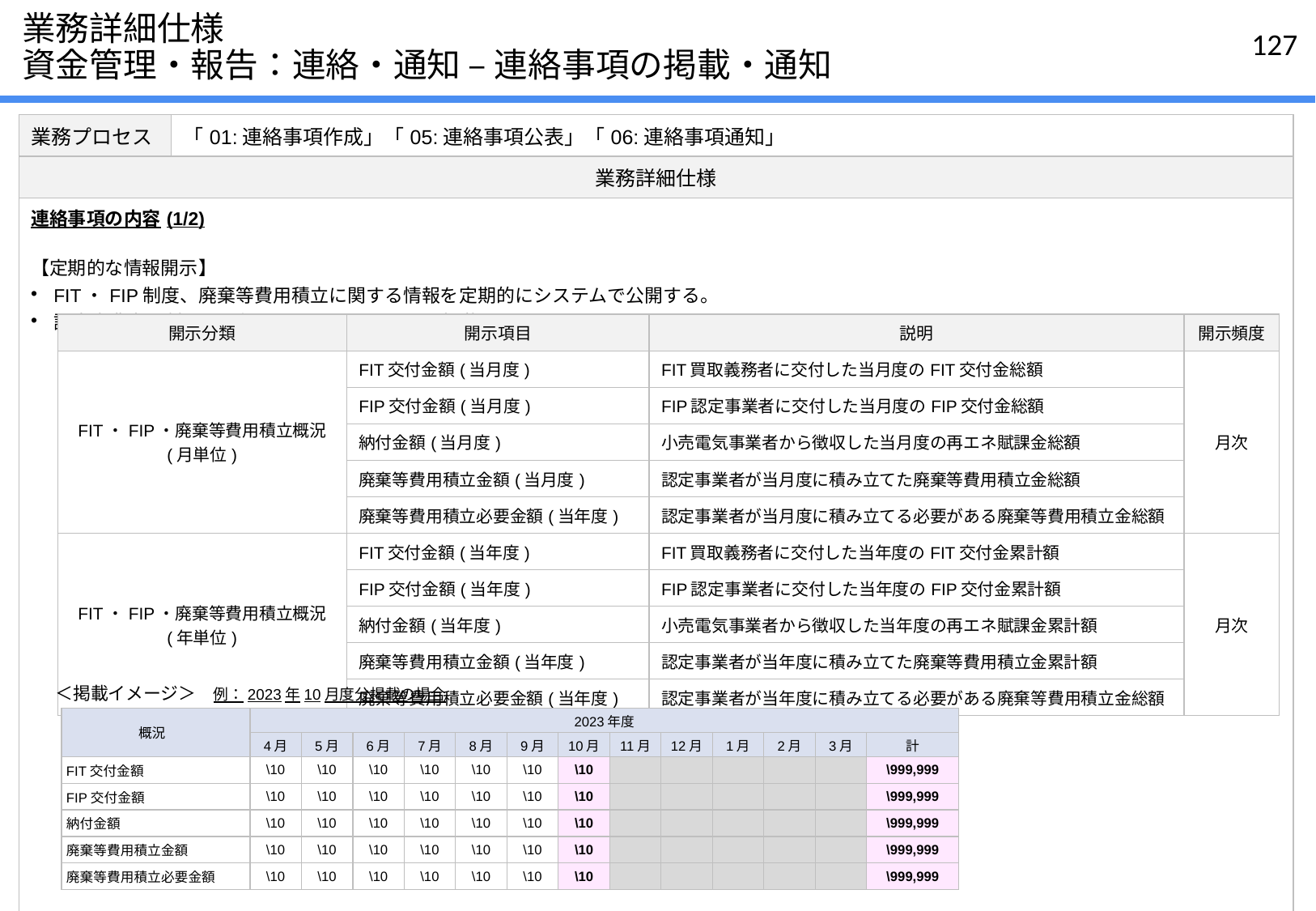

# 業務詳細仕様 資金管理・報告：連絡・通知 – 連絡事項の掲載・通知
| 業務プロセス | 「01:連絡事項作成」「05:連絡事項公表」「06:連絡事項通知」 |
| --- | --- |
| 業務詳細仕様 |  |
| 連絡事項の内容(1/2) 【定期的な情報開示】 FIT・FIP制度、廃棄等費用積立に関する情報を定期的にシステムで公開する。 認定事業者に対する通知はせず、システムへの掲載のみ。 |  |
| 開示分類 | 開示項目 | 説明 | 開示頻度 |
| --- | --- | --- | --- |
| FIT・FIP・廃棄等費用積立概況 (月単位) | FIT交付金額(当月度) | FIT買取義務者に交付した当月度のFIT交付金総額 | 月次 |
|  | FIP交付金額(当月度) | FIP認定事業者に交付した当月度のFIP交付金総額 |  |
|  | 納付金額(当月度) | 小売電気事業者から徴収した当月度の再エネ賦課金総額 |  |
|  | 廃棄等費用積立金額(当月度) | 認定事業者が当月度に積み立てた廃棄等費用積立金総額 |  |
|  | 廃棄等費用積立必要金額(当年度) | 認定事業者が当月度に積み立てる必要がある廃棄等費用積立金総額 |  |
| FIT・FIP・廃棄等費用積立概況 (年単位) | FIT交付金額(当年度) | FIT買取義務者に交付した当年度のFIT交付金累計額 | 月次 |
|  | FIP交付金額(当年度) | FIP認定事業者に交付した当年度のFIP交付金累計額 |  |
|  | 納付金額(当年度) | 小売電気事業者から徴収した当年度の再エネ賦課金累計額 |  |
|  | 廃棄等費用積立金額(当年度) | 認定事業者が当年度に積み立てた廃棄等費用積立金累計額 |  |
|  | 廃棄等費用積立必要金額(当年度) | 認定事業者が当年度に積み立てる必要がある廃棄等費用積立金総額 |  |
＜掲載イメージ＞　例：2023年10月度分掲載の場合
| 概況 | 2023年度 |  |  |  |  |  |  |  |  |  |  |  |  |
| --- | --- | --- | --- | --- | --- | --- | --- | --- | --- | --- | --- | --- | --- |
|  | 4月 | 5月 | 6月 | 7月 | 8月 | 9月 | 10月 | 11月 | 12月 | 1月 | 2月 | 3月 | 計 |
| FIT交付金額 | \10 | \10 | \10 | \10 | \10 | \10 | \10 |  |  |  |  |  | \999,999 |
| FIP交付金額 | \10 | \10 | \10 | \10 | \10 | \10 | \10 |  |  |  |  |  | \999,999 |
| 納付金額 | \10 | \10 | \10 | \10 | \10 | \10 | \10 |  |  |  |  |  | \999,999 |
| 廃棄等費用積立金額 | \10 | \10 | \10 | \10 | \10 | \10 | \10 |  |  |  |  |  | \999,999 |
| 廃棄等費用積立必要金額 | \10 | \10 | \10 | \10 | \10 | \10 | \10 |  |  |  |  |  | \999,999 |